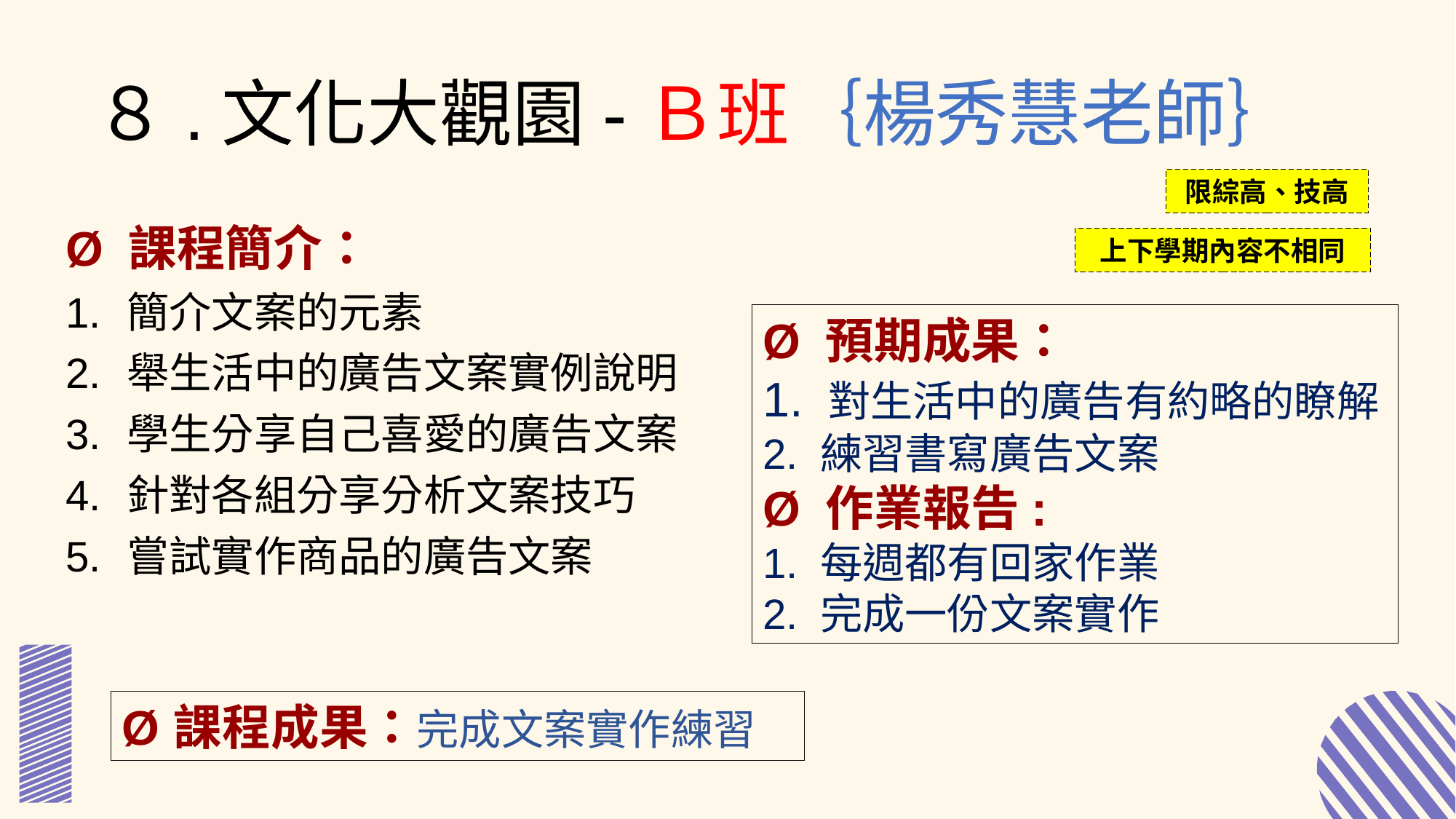

８.文化大觀園-Ｂ班｛楊秀慧老師｝
限綜高、技高
Ø 課程簡介：
簡介文案的元素
舉生活中的廣告文案實例說明
學生分享自己喜愛的廣告文案
針對各組分享分析文案技巧
嘗試實作商品的廣告文案
上下學期內容不相同
Ø 預期成果：
1. 對生活中的廣告有約略的瞭解
2. 練習書寫廣告文案
Ø 作業報告:
1. 每週都有回家作業
2. 完成一份文案實作
Ø 課程成果：完成文案實作練習